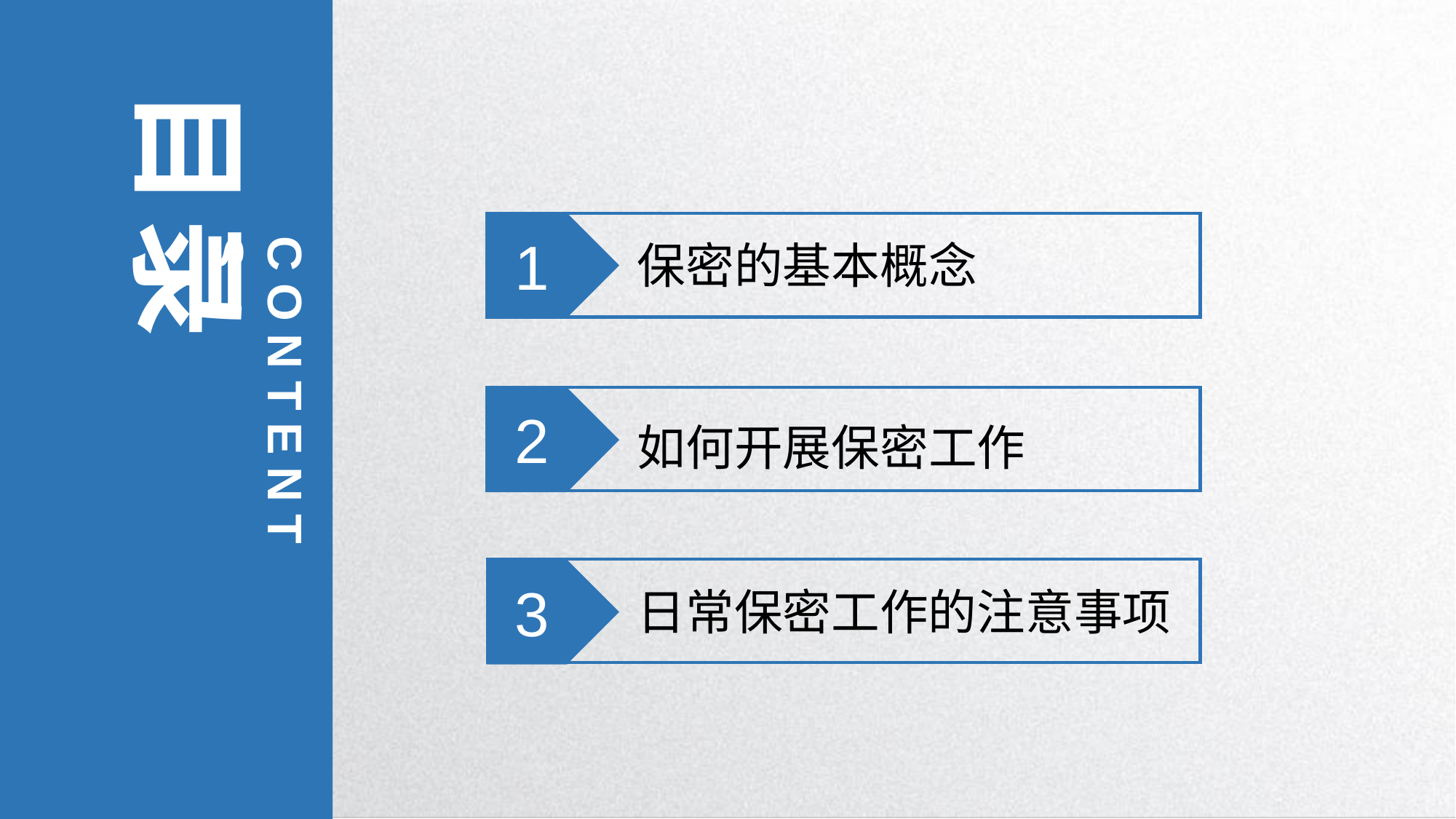

目录

1
CONTENTS
保密的基本概念

2
如何开展保密工作

3
日常保密工作的注意事项